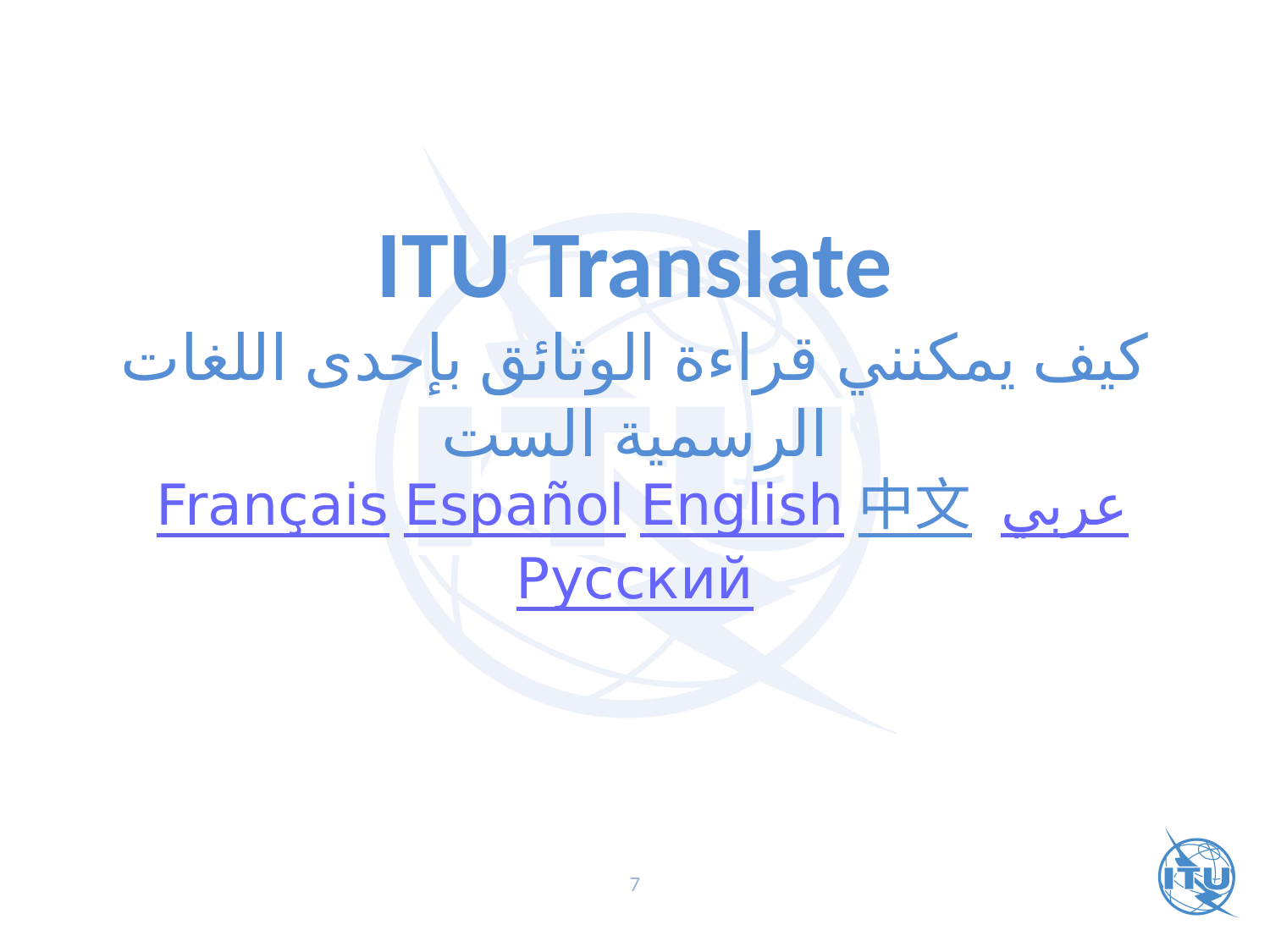

ITU Translate
كيف يمكنني قراءة الوثائق بإحدى اللغات الرسمية الست
عربي  中文 English Español Français Русский

7